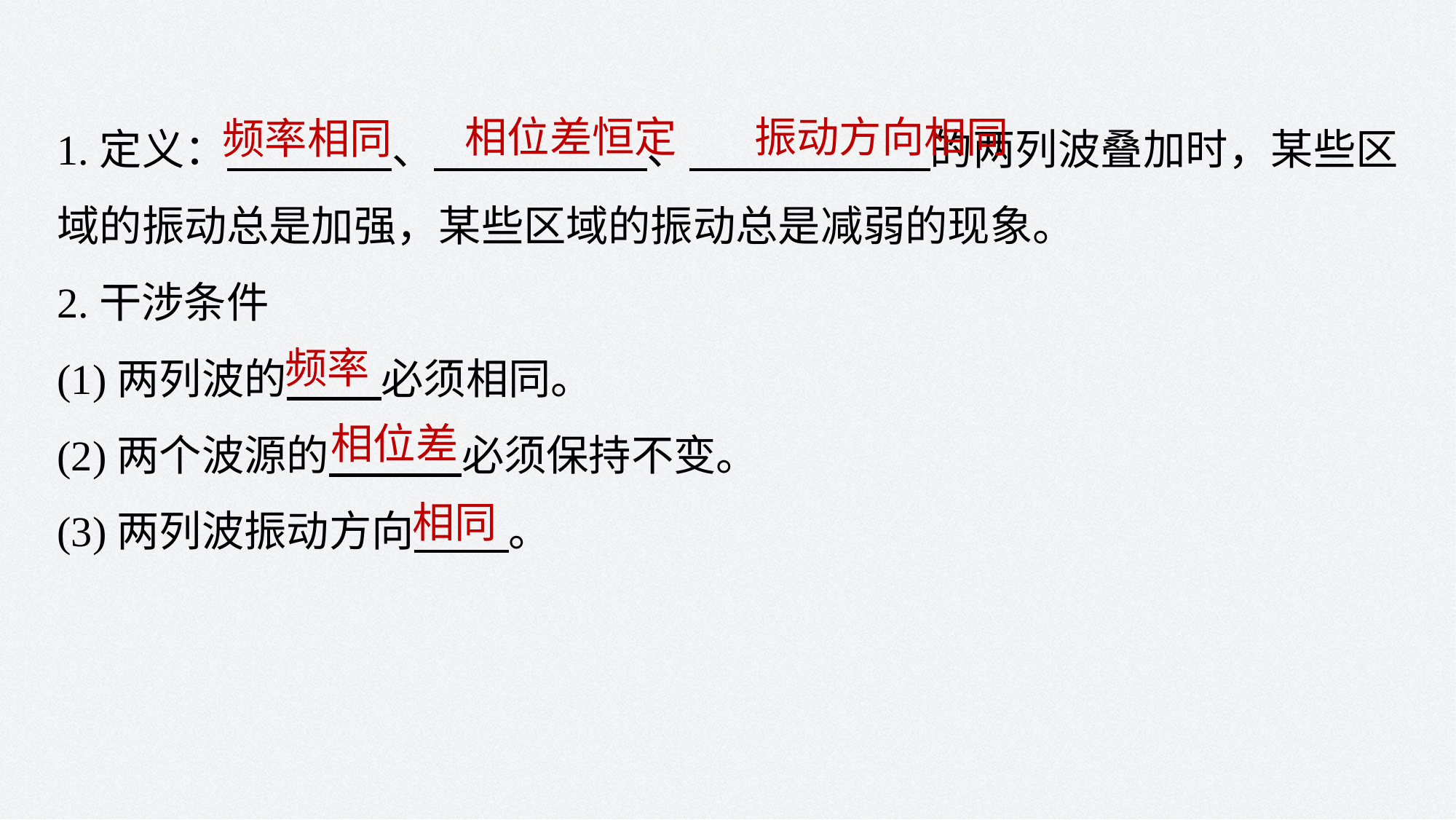

1.定义：                 、                      、                         的两列波叠加时，某些区域的振动总是加强，某些区域的振动总是减弱的现象。
2.干涉条件
(1)两列波的          必须相同。
(2)两个波源的              必须保持不变。
(3)两列波振动方向          。
相位差恒定
振动方向相同
频率相同
频率
相位差
相同